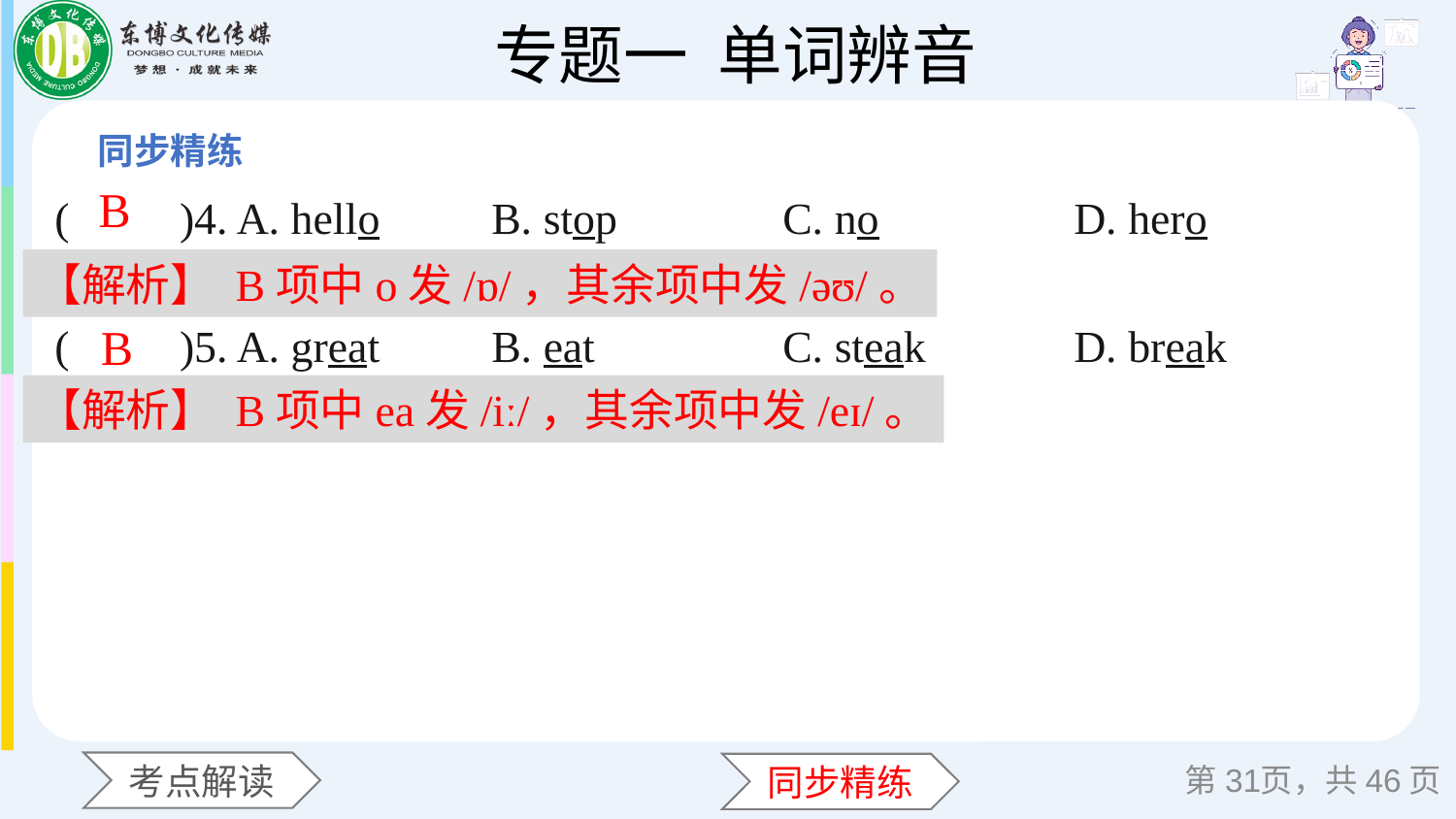

(　　)4. A. hello	B. stop		C. no		D. hero

(　　)5. A. great	B. eat		C. steak		D. break

B
【解析】 B项中o发/ɒ/，其余项中发/əʊ/。
B
【解析】 B项中ea发/iː/，其余项中发/eɪ/。
第31页，共46页